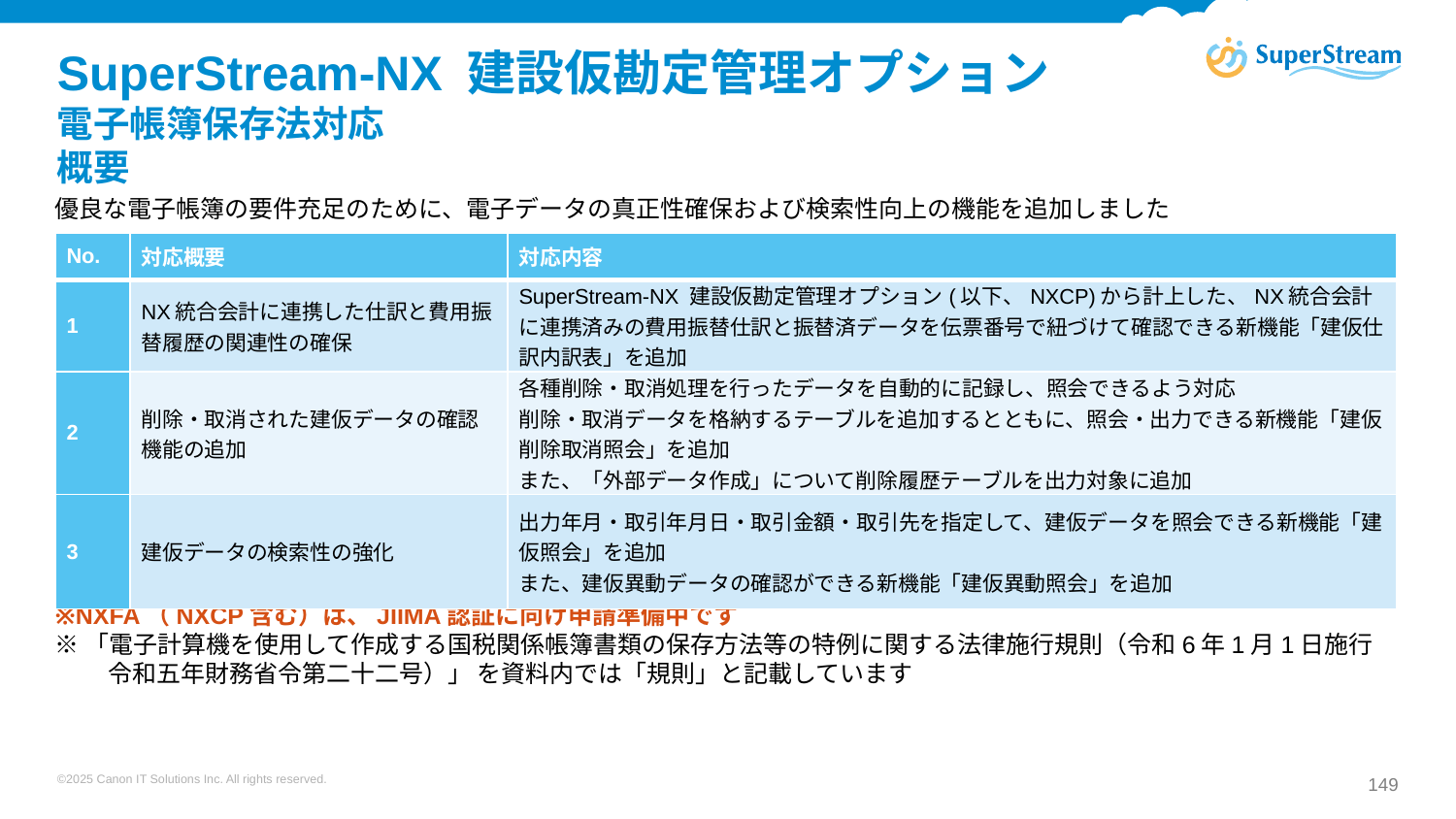

# SuperStream-NX 建設仮勘定管理オプション 電子帳簿保存法対応 概要
優良な電子帳簿の要件充足のために、電子データの真正性確保および検索性向上の機能を追加しました

※NXFA（NXCP含む）は、JIIMA認証に向け申請準備中です
※「電子計算機を使用して作成する国税関係帳簿書類の保存方法等の特例に関する法律施行規則（令和6年1月1日施行　令和五年財務省令第二十二号）」 を資料内では「規則」と記載しています

| No. | 対応概要 | 対応内容 |
| --- | --- | --- |
| 1 | NX統合会計に連携した仕訳と費用振替履歴の関連性の確保 | SuperStream-NX 建設仮勘定管理オプション(以下、NXCP)から計上した、NX統合会計に連携済みの費用振替仕訳と振替済データを伝票番号で紐づけて確認できる新機能「建仮仕訳内訳表」を追加 |
| 2 | 削除・取消された建仮データの確認機能の追加 | 各種削除・取消処理を行ったデータを自動的に記録し、照会できるよう対応 削除・取消データを格納するテーブルを追加するとともに、照会・出力できる新機能「建仮削除取消照会」を追加 また、「外部データ作成」について削除履歴テーブルを出力対象に追加 |
| 3 | 建仮データの検索性の強化 | 出力年月・取引年月日・取引金額・取引先を指定して、建仮データを照会できる新機能「建仮照会」を追加 また、建仮異動データの確認ができる新機能「建仮異動照会」を追加 |
©2025 Canon IT Solutions Inc. All rights reserved.
149